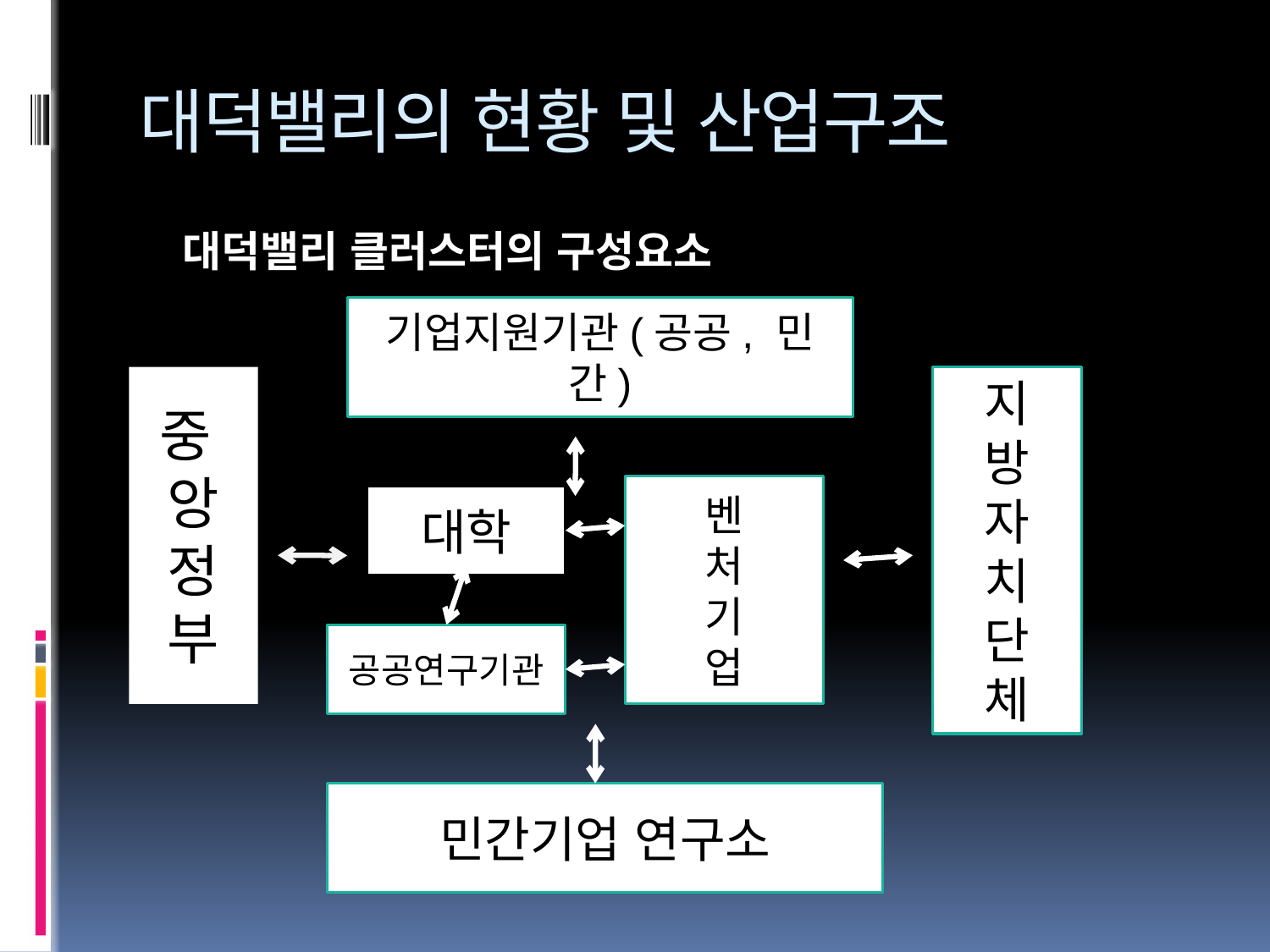

# 대덕밸리의 현황 및 산업구조
대덕밸리 클러스터의 구성요소
기업지원기관(공공, 민간)
중
앙
정
부
지
방
자
치
단
체
벤
처
기
업
대학
공공연구기관
민간기업 연구소